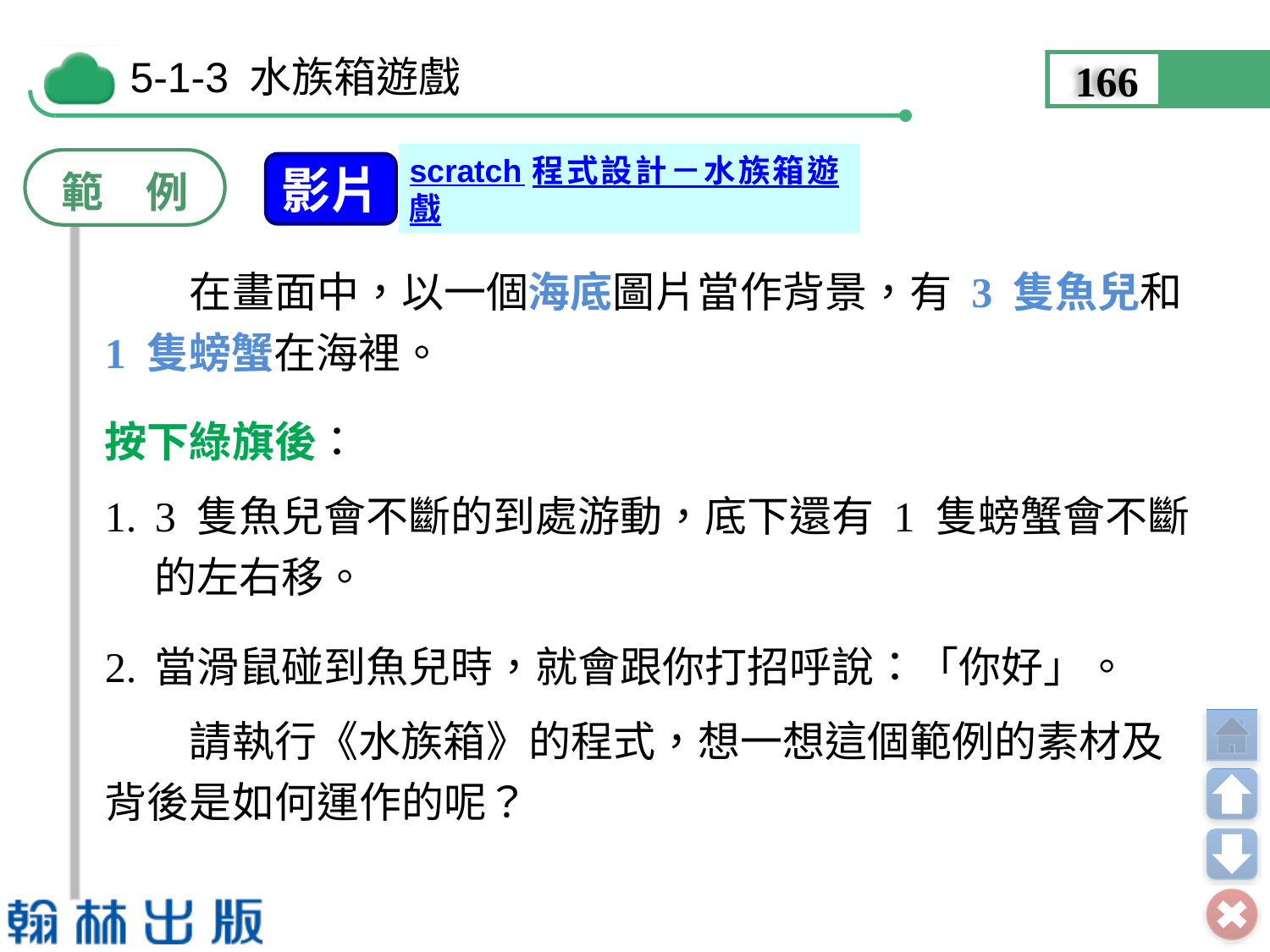

166
範　例

影片
scratch程式設計－水族箱遊戲

　　在畫面中，以一個海底圖片當作背景，有 3 隻魚兒和 1 隻螃蟹在海裡。
按下綠旗後：
1.	3 隻魚兒會不斷的到處游動，底下還有 1 隻螃蟹會不斷的左右移。
2.	當滑鼠碰到魚兒時，就會跟你打招呼說：「你好」。
　　請執行《水族箱》的程式，想一想這個範例的素材及背後是如何運作的呢？